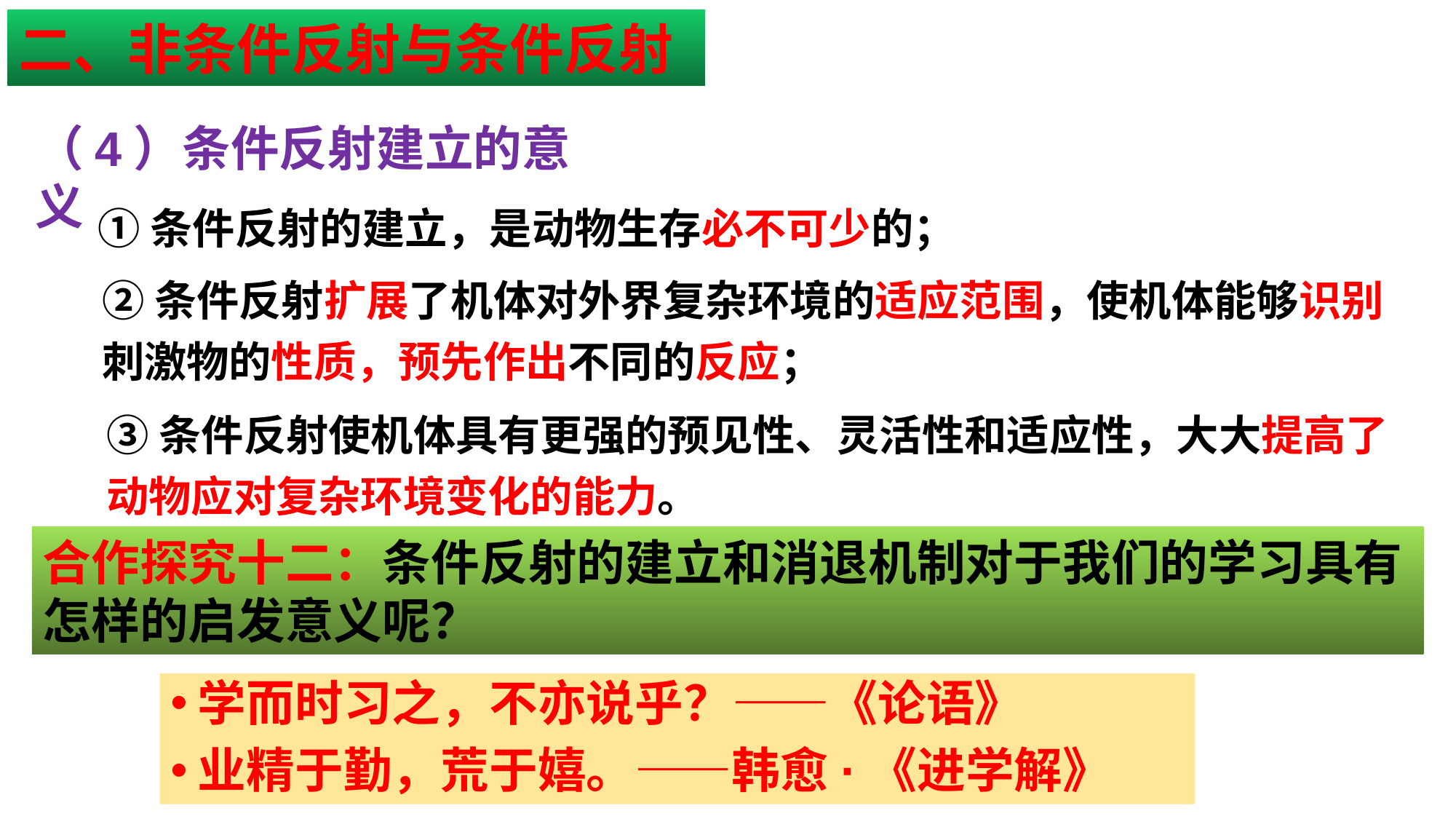

二、非条件反射与条件反射
（4）条件反射建立的意义
①条件反射的建立，是动物生存必不可少的；
②条件反射扩展了机体对外界复杂环境的适应范围，使机体能够识别刺激物的性质，预先作出不同的反应；
③条件反射使机体具有更强的预见性、灵活性和适应性，大大提高了动物应对复杂环境变化的能力。
合作探究十二：条件反射的建立和消退机制对于我们的学习具有怎样的启发意义呢？
学而时习之，不亦说乎？——《论语》
业精于勤，荒于嬉。——韩愈·《进学解》